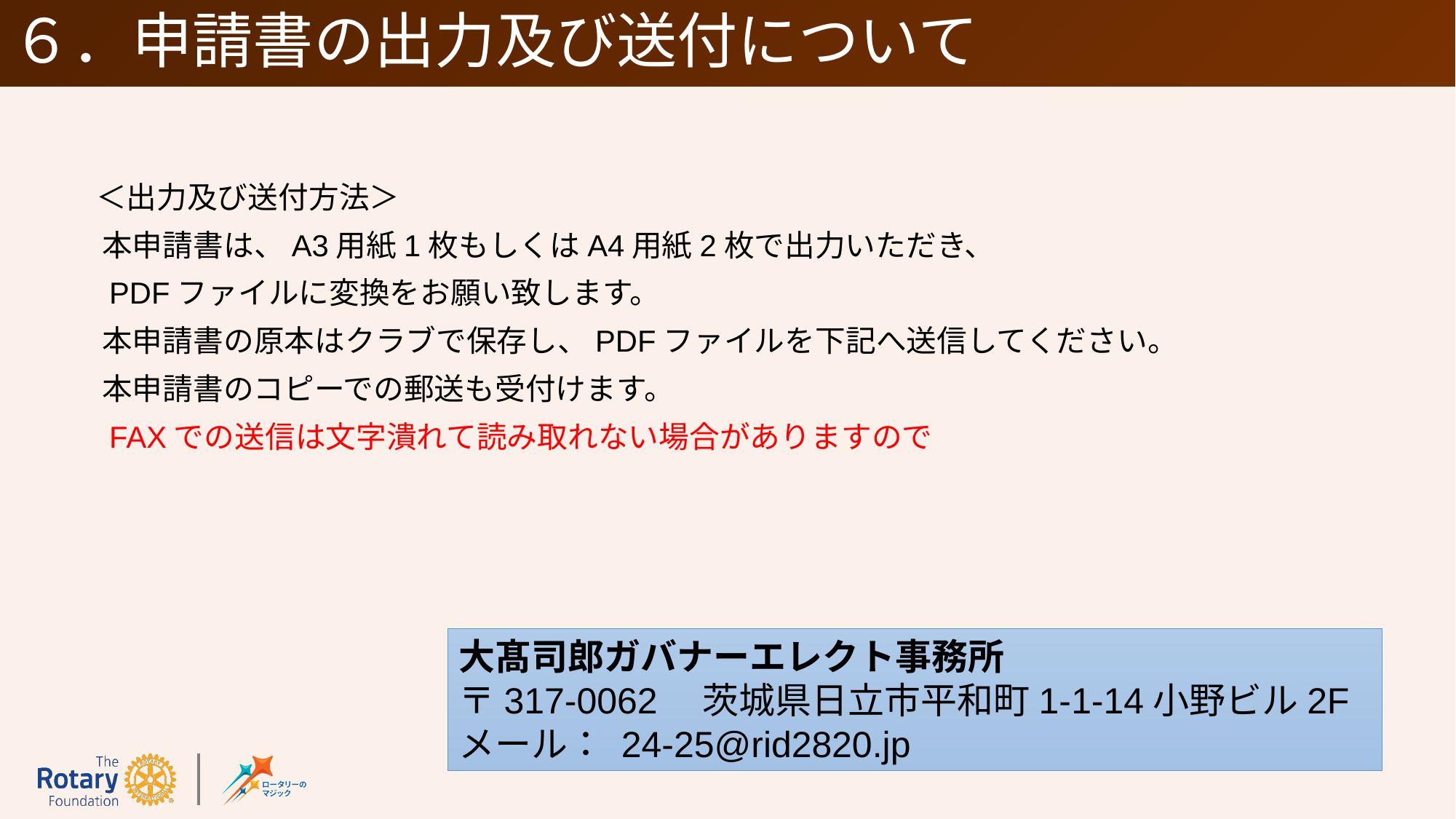

# ６．申請書の出力及び送付について
＜出力及び送付方法＞
　　　本申請書は、A3用紙1枚もしくはA4用紙2枚で出力いただき、
　　　PDFファイルに変換をお願い致します。
　　　本申請書の原本はクラブで保存し、PDFファイルを下記へ送信してください。
　　　本申請書のコピーでの郵送も受付けます。
　　　FAXでの送信は文字潰れて読み取れない場合がありますので

大髙司郎ガバナーエレクト事務所
〒317-0062　茨城県日立市平和町1-1-14小野ビル2F
メール： 24-25@rid2820.jp